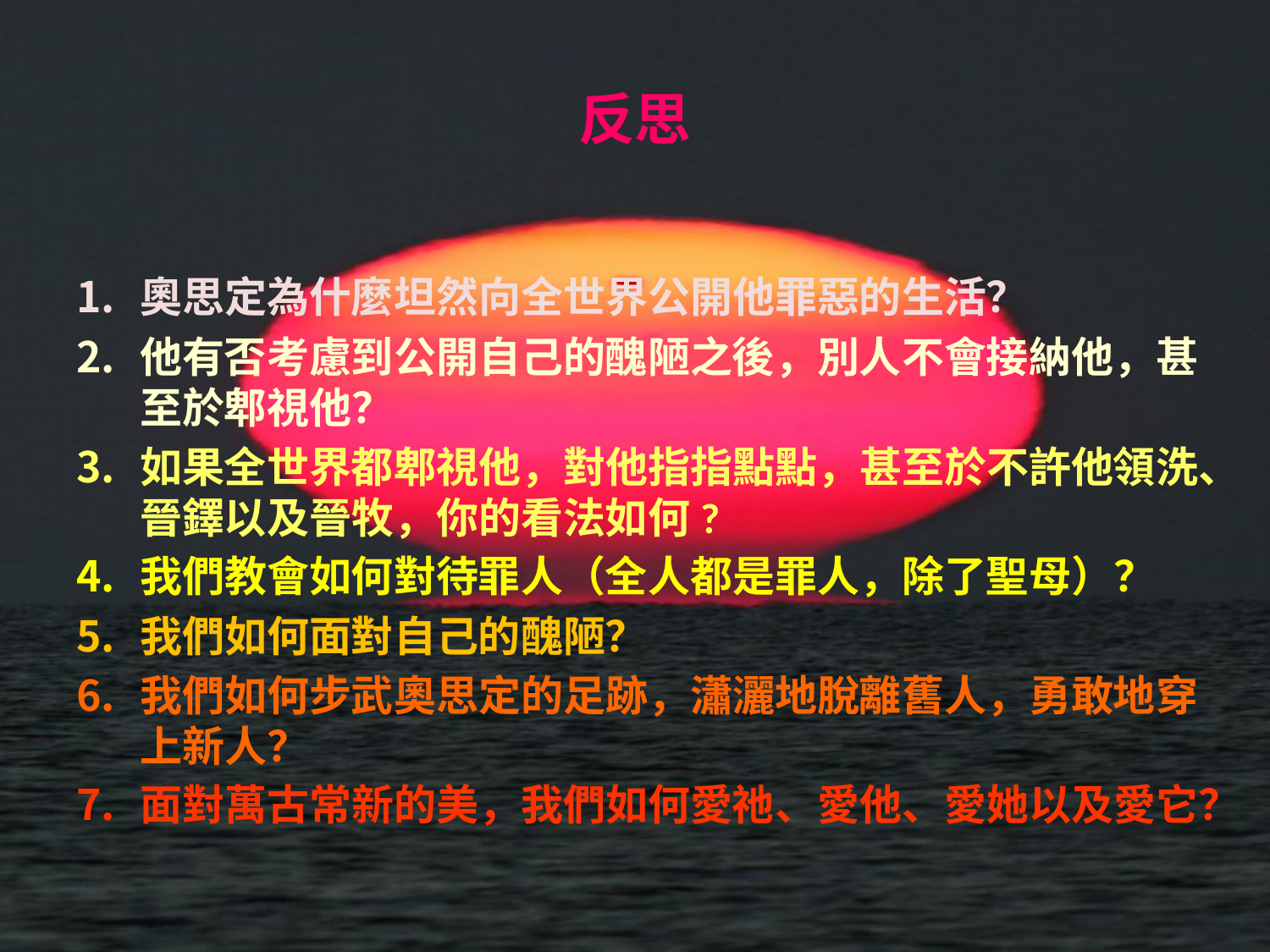

# 反思
奧思定為什麼坦然向全世界公開他罪惡的生活？
他有否考慮到公開自己的醜陋之後，別人不會接納他，甚至於郫視他？
如果全世界都郫視他，對他指指點點，甚至於不許他領洗、晉鐸以及晉牧，你的看法如何?
我們教會如何對待罪人（全人都是罪人，除了聖母）？
我們如何面對自己的醜陋？
我們如何步武奧思定的足跡，瀟灑地脫離舊人，勇敢地穿上新人？
面對萬古常新的美，我們如何愛祂、愛他、愛她以及愛它？